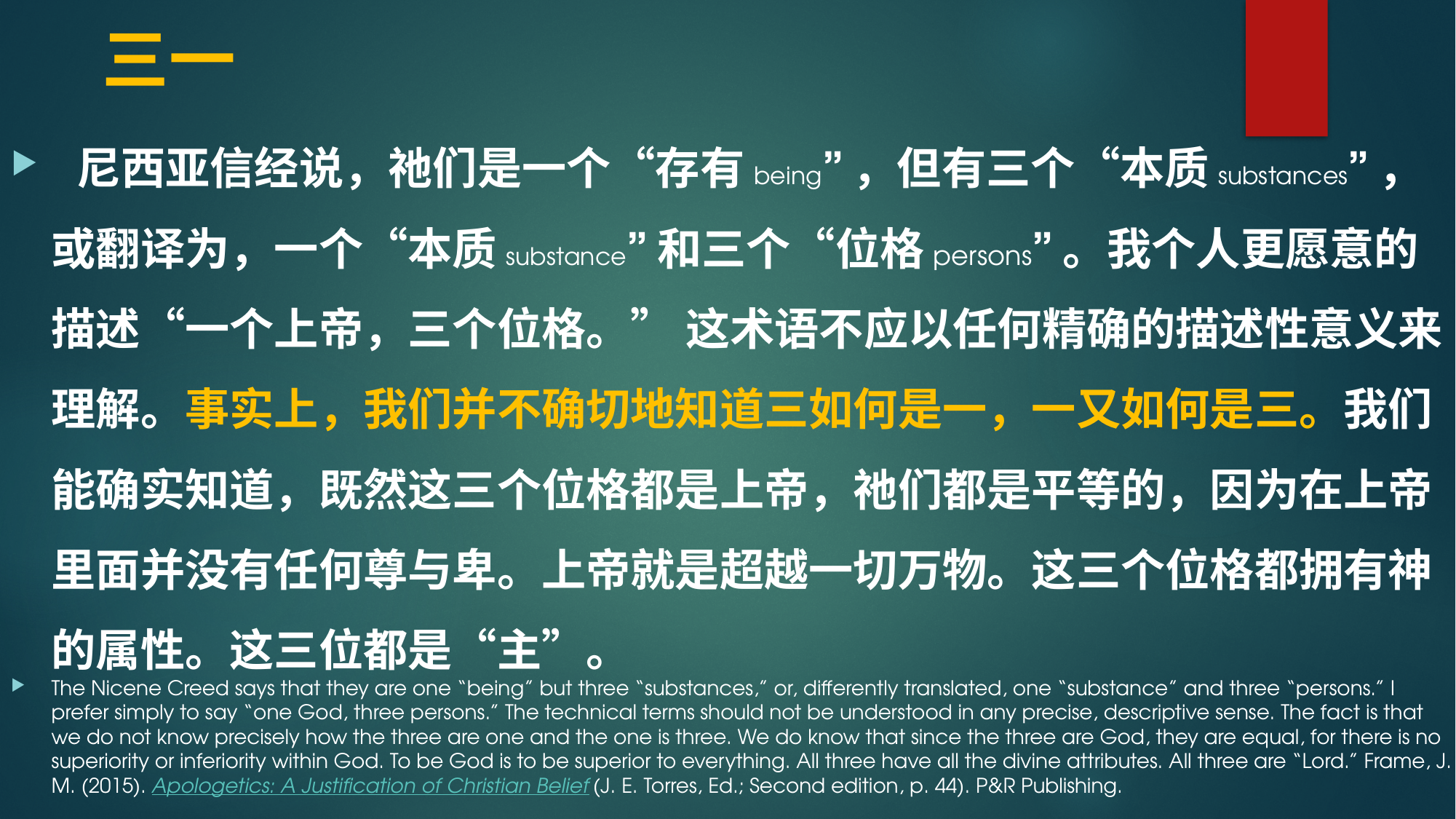

# 三一
  尼西亚信经说，祂们是一个“存有being”，但有三个“本质substances”，或翻译为，一个“本质substance”和三个“位格persons”。我个人更愿意的描述“一个上帝，三个位格。” 这术语不应以任何精确的描述性意义来理解。事实上，我们并不确切地知道三如何是一，一又如何是三。我们能确实知道，既然这三个位格都是上帝，祂们都是平等的，因为在上帝里面并没有任何尊与卑。上帝就是超越一切万物。这三个位格都拥有神的属性。这三位都是“主”。
The Nicene Creed says that they are one “being” but three “substances,” or, differently translated, one “substance” and three “persons.” I prefer simply to say “one God, three persons.” The technical terms should not be understood in any precise, descriptive sense. The fact is that we do not know precisely how the three are one and the one is three. We do know that since the three are God, they are equal, for there is no superiority or inferiority within God. To be God is to be superior to everything. All three have all the divine attributes. All three are “Lord.” Frame, J. M. (2015). Apologetics: A Justification of Christian Belief (J. E. Torres, Ed.; Second edition, p. 44). P&R Publishing.